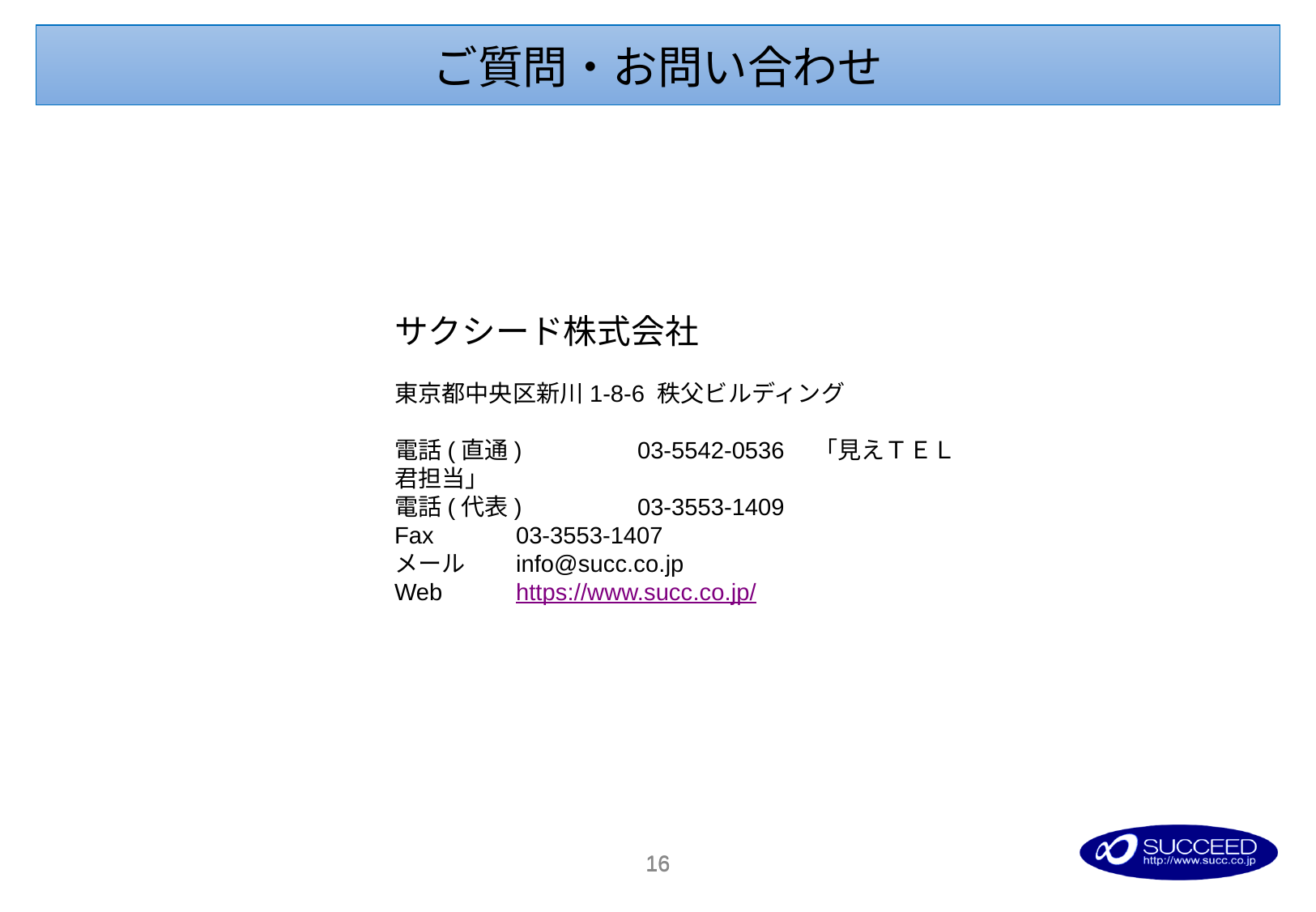

# ご質問・お問い合わせ
サクシード株式会社

東京都中央区新川1-8-6 秩父ビルディング

電話(直通)	03-5542-0536　「見えＴＥＬ君担当」
電話(代表)	03-3553-1409
Fax	03-3553-1407
メール	info@succ.co.jp
Web	https://www.succ.co.jp/
16
16